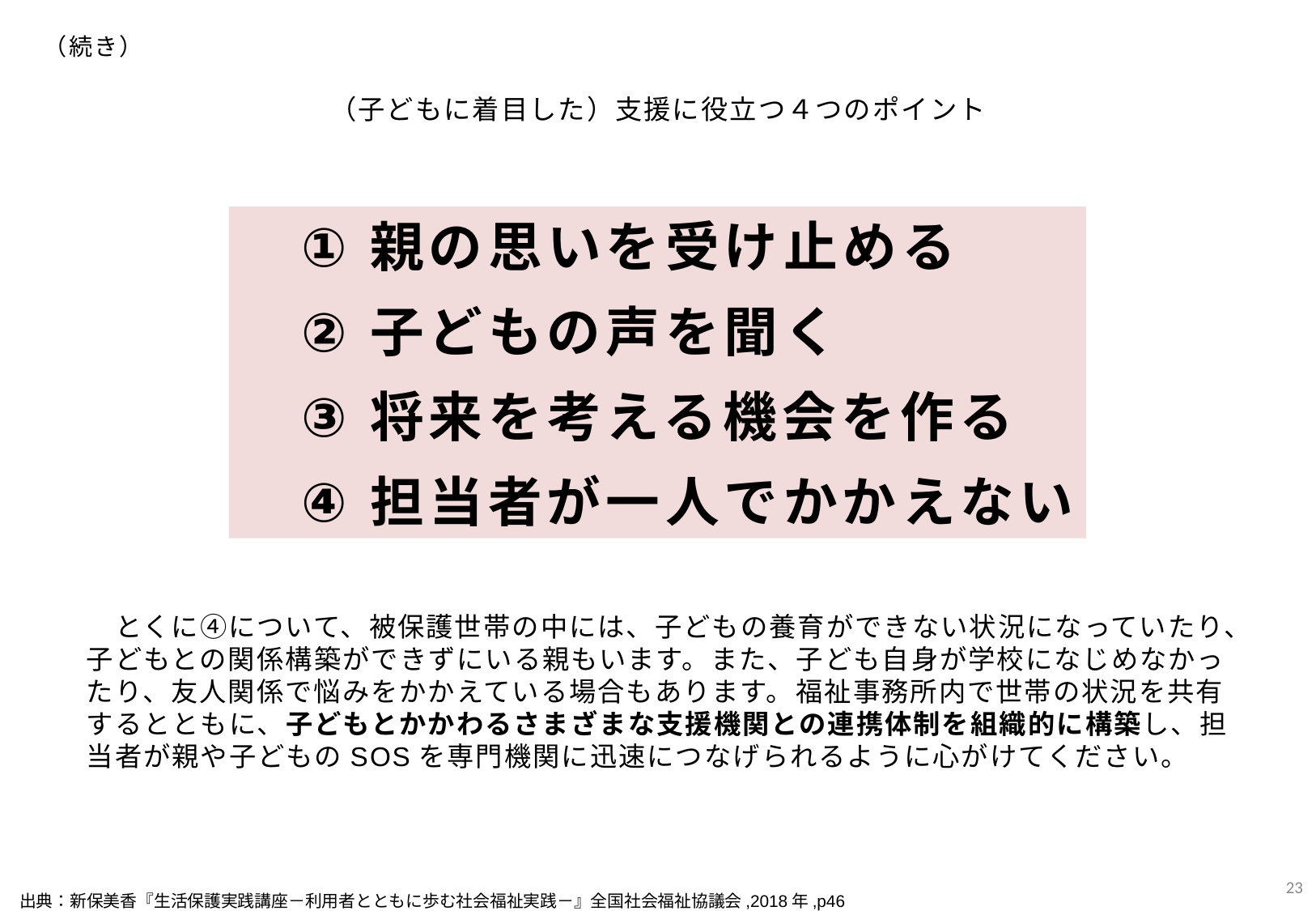

（続き）
（子どもに着目した）支援に役立つ４つのポイント
親の思いを受け止める
子どもの声を聞く
将来を考える機会を作る
担当者が一人でかかえない
　とくに④について、被保護世帯の中には、子どもの養育ができない状況になっていたり、子どもとの関係構築ができずにいる親もいます。また、子ども自身が学校になじめなかったり、友人関係で悩みをかかえている場合もあります。福祉事務所内で世帯の状況を共有するとともに、子どもとかかわるさまざまな支援機関との連携体制を組織的に構築し、担当者が親や子どものSOSを専門機関に迅速につなげられるように心がけてください。
23
出典：新保美香『生活保護実践講座－利用者とともに歩む社会福祉実践－』全国社会福祉協議会,2018年,p46